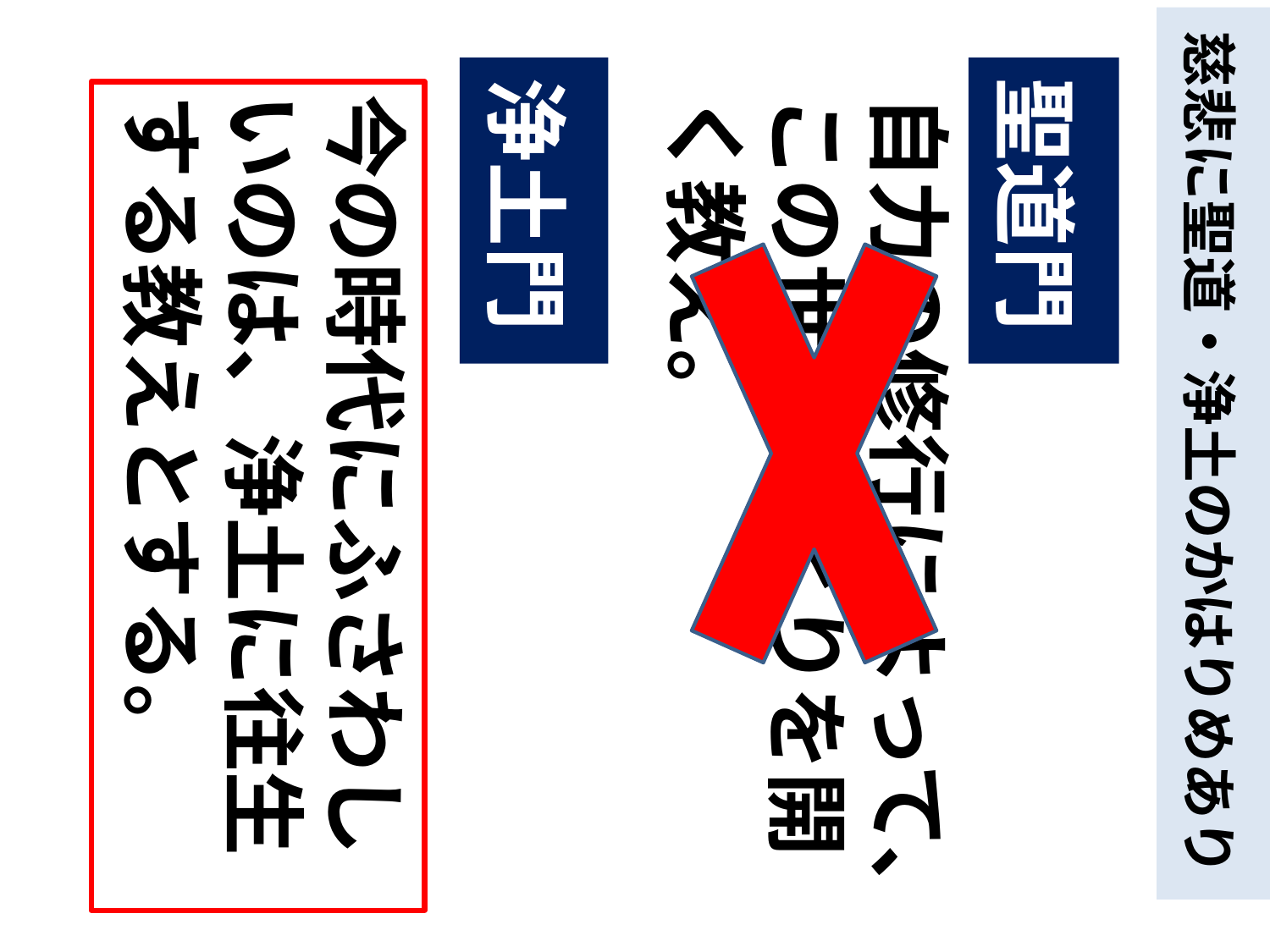

慈悲に聖道・浄土のかはりめあり
浄土門
聖道門
今の時代にふさわしいのは、浄土に往生する教えとする。

自力の修行によって、この世でさとりを開く教え。